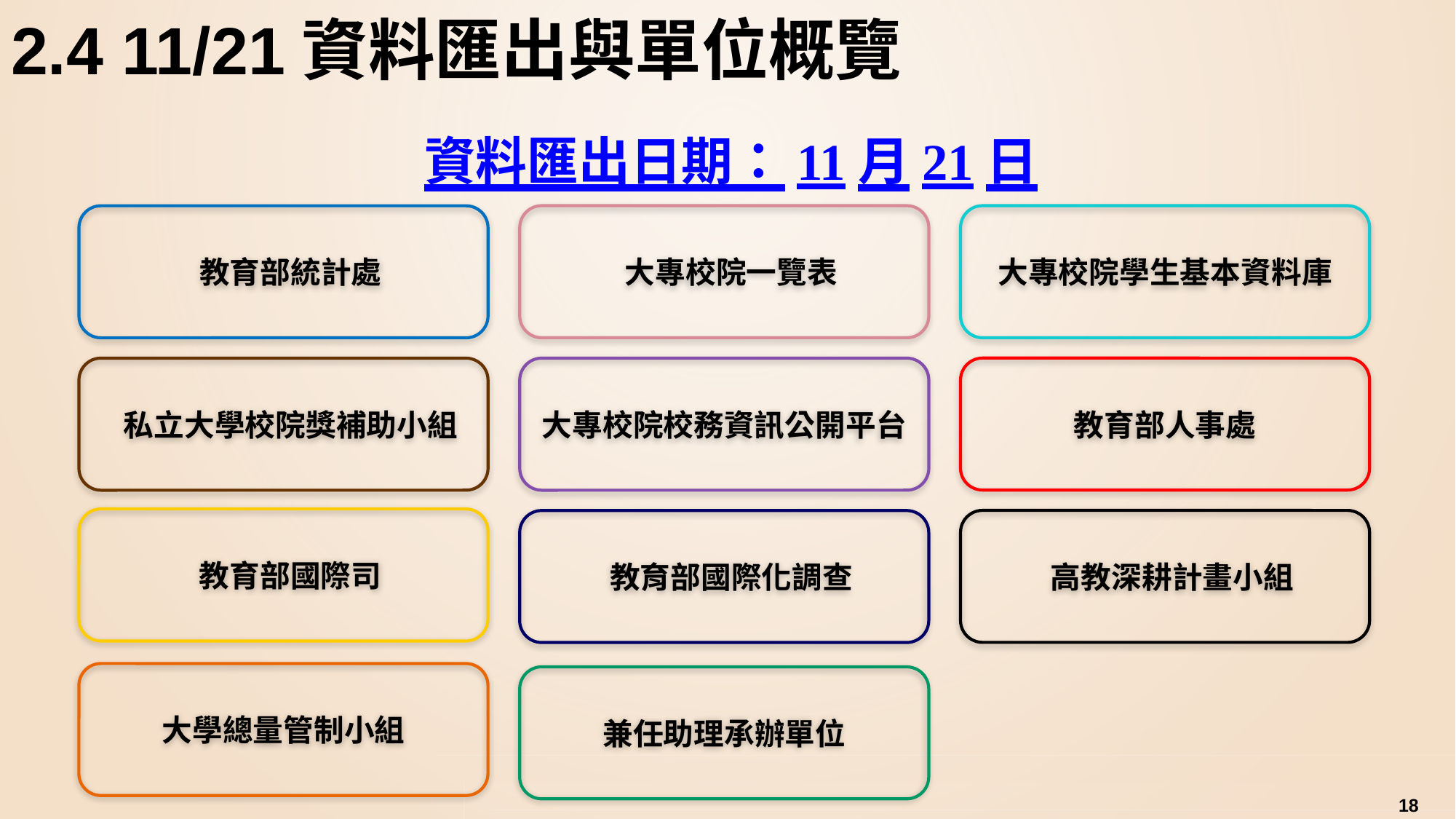

# 2.4 11/21資料匯出與單位概覽
資料匯出日期：11月21日
 大專校院一覽表
大專校院學生基本資料庫
 教育部統計處
 私立大學校院獎補助小組
大專校院校務資訊公開平台
教育部人事處
 教育部國際司
 高教深耕計畫小組
 教育部國際化調查
大學總量管制小組
兼任助理承辦單位